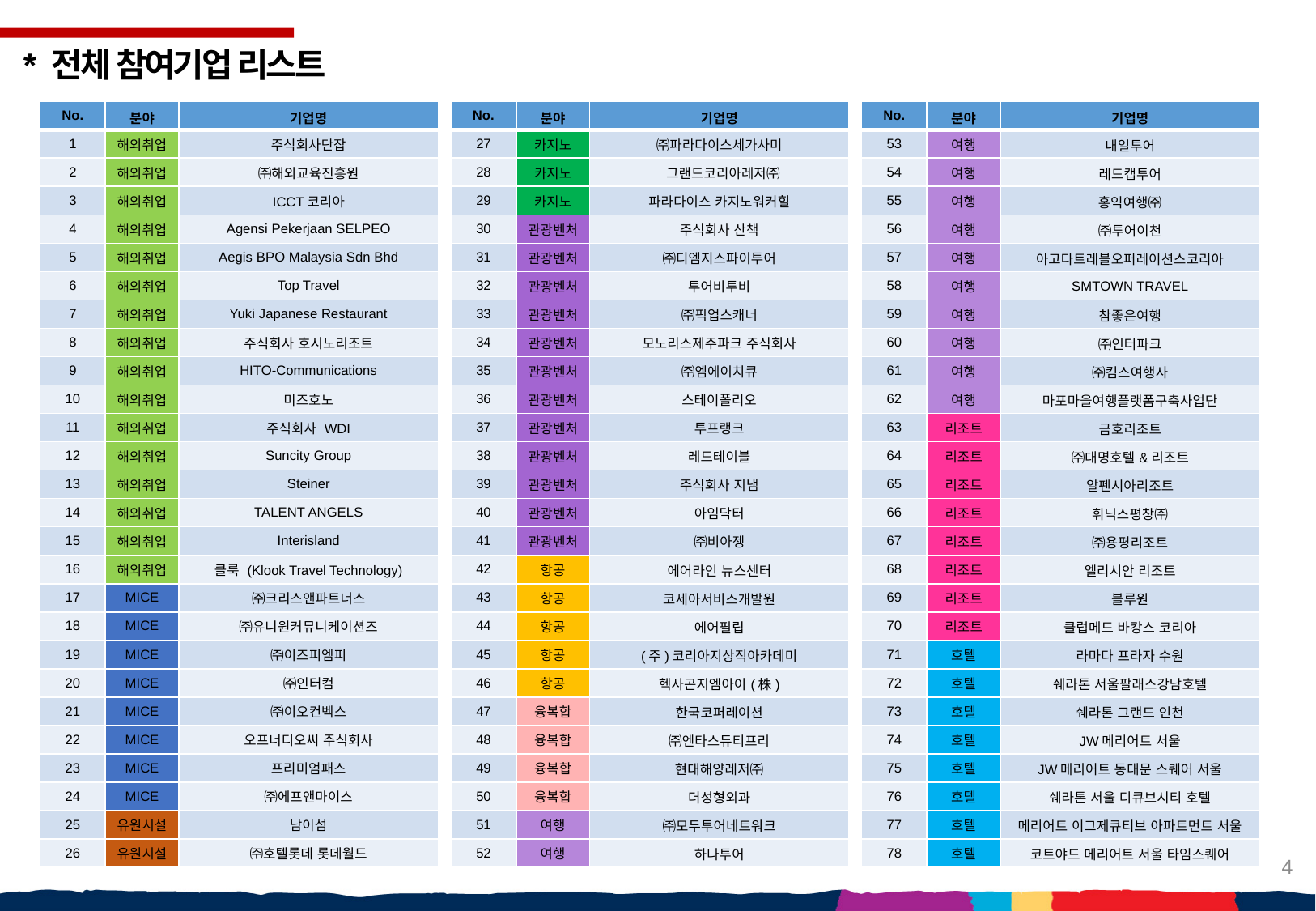

* 전체 참여기업 리스트
| No. | 분야 | 기업명 |
| --- | --- | --- |
| 1 | 해외취업 | 주식회사단잡 |
| 2 | 해외취업 | ㈜해외교육진흥원 |
| 3 | 해외취업 | ICCT코리아 |
| 4 | 해외취업 | Agensi Pekerjaan SELPEO |
| 5 | 해외취업 | Aegis BPO Malaysia Sdn Bhd |
| 6 | 해외취업 | Top Travel |
| 7 | 해외취업 | Yuki Japanese Restaurant |
| 8 | 해외취업 | 주식회사 호시노리조트 |
| 9 | 해외취업 | HITO-Communications |
| 10 | 해외취업 | 미즈호노 |
| 11 | 해외취업 | 주식회사 WDI |
| 12 | 해외취업 | Suncity Group |
| 13 | 해외취업 | Steiner |
| 14 | 해외취업 | TALENT ANGELS |
| 15 | 해외취업 | Interisland |
| 16 | 해외취업 | 클룩 (Klook Travel Technology) |
| 17 | MICE | ㈜크리스앤파트너스 |
| 18 | MICE | ㈜유니원커뮤니케이션즈 |
| 19 | MICE | ㈜이즈피엠피 |
| 20 | MICE | ㈜인터컴 |
| 21 | MICE | ㈜이오컨벡스 |
| 22 | MICE | 오프너디오씨 주식회사 |
| 23 | MICE | 프리미엄패스 |
| 24 | MICE | ㈜에프앤마이스 |
| 25 | 유원시설 | 남이섬 |
| 26 | 유원시설 | ㈜호텔롯데 롯데월드 |
| No. | 분야 | 기업명 |
| --- | --- | --- |
| 27 | 카지노 | ㈜파라다이스세가사미 |
| 28 | 카지노 | 그랜드코리아레저㈜ |
| 29 | 카지노 | 파라다이스 카지노워커힐 |
| 30 | 관광벤처 | 주식회사 산책 |
| 31 | 관광벤처 | ㈜디엠지스파이투어 |
| 32 | 관광벤처 | 투어비투비 |
| 33 | 관광벤처 | ㈜픽업스캐너 |
| 34 | 관광벤처 | 모노리스제주파크 주식회사 |
| 35 | 관광벤처 | ㈜엠에이치큐 |
| 36 | 관광벤처 | 스테이폴리오 |
| 37 | 관광벤처 | 투프랭크 |
| 38 | 관광벤처 | 레드테이블 |
| 39 | 관광벤처 | 주식회사 지냄 |
| 40 | 관광벤처 | 아임닥터 |
| 41 | 관광벤처 | ㈜비아젱 |
| 42 | 항공 | 에어라인 뉴스센터 |
| 43 | 항공 | 코세아서비스개발원 |
| 44 | 항공 | 에어필립 |
| 45 | 항공 | (주)코리아지상직아카데미 |
| 46 | 항공 | 헥사곤지엠아이(株) |
| 47 | 융복합 | 한국코퍼레이션 |
| 48 | 융복합 | ㈜엔타스듀티프리 |
| 49 | 융복합 | 현대해양레저㈜ |
| 50 | 융복합 | 더성형외과 |
| 51 | 여행 | ㈜모두투어네트워크 |
| 52 | 여행 | 하나투어 |
| No. | 분야 | 기업명 |
| --- | --- | --- |
| 53 | 여행 | 내일투어 |
| 54 | 여행 | 레드캡투어 |
| 55 | 여행 | 홍익여행㈜ |
| 56 | 여행 | ㈜투어이천 |
| 57 | 여행 | 아고다트레블오퍼레이션스코리아 |
| 58 | 여행 | SMTOWN TRAVEL |
| 59 | 여행 | 참좋은여행 |
| 60 | 여행 | ㈜인터파크 |
| 61 | 여행 | ㈜킴스여행사 |
| 62 | 여행 | 마포마을여행플랫폼구축사업단 |
| 63 | 리조트 | 금호리조트 |
| 64 | 리조트 | ㈜대명호텔&리조트 |
| 65 | 리조트 | 알펜시아리조트 |
| 66 | 리조트 | 휘닉스평창㈜ |
| 67 | 리조트 | ㈜용평리조트 |
| 68 | 리조트 | 엘리시안 리조트 |
| 69 | 리조트 | 블루원 |
| 70 | 리조트 | 클럽메드 바캉스 코리아 |
| 71 | 호텔 | 라마다 프라자 수원 |
| 72 | 호텔 | 쉐라톤 서울팔래스강남호텔 |
| 73 | 호텔 | 쉐라톤 그랜드 인천 |
| 74 | 호텔 | JW메리어트 서울 |
| 75 | 호텔 | JW메리어트 동대문 스퀘어 서울 |
| 76 | 호텔 | 쉐라톤 서울 디큐브시티 호텔 |
| 77 | 호텔 | 메리어트 이그제큐티브 아파트먼트 서울 |
| 78 | 호텔 | 코트야드 메리어트 서울 타임스퀘어 |
4